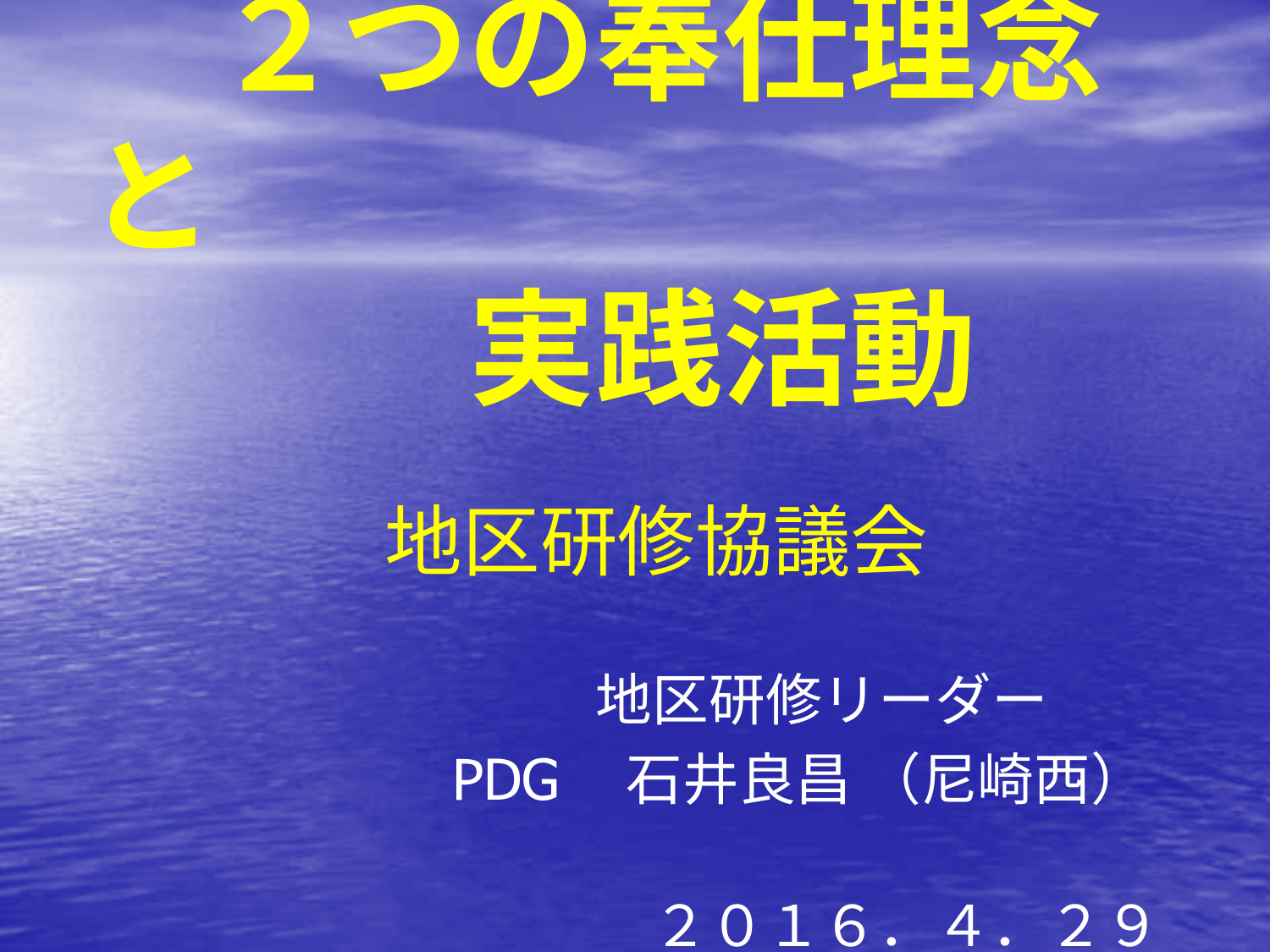

# ２つの奉仕理念と 　　　実践活動
        　　 　地区研修協議会
　　　　　　　　　地区研修リーダー
　　　　　　 PDG   石井良昌 （尼崎西）
　　　　　　　　　　２０１６．４．２９